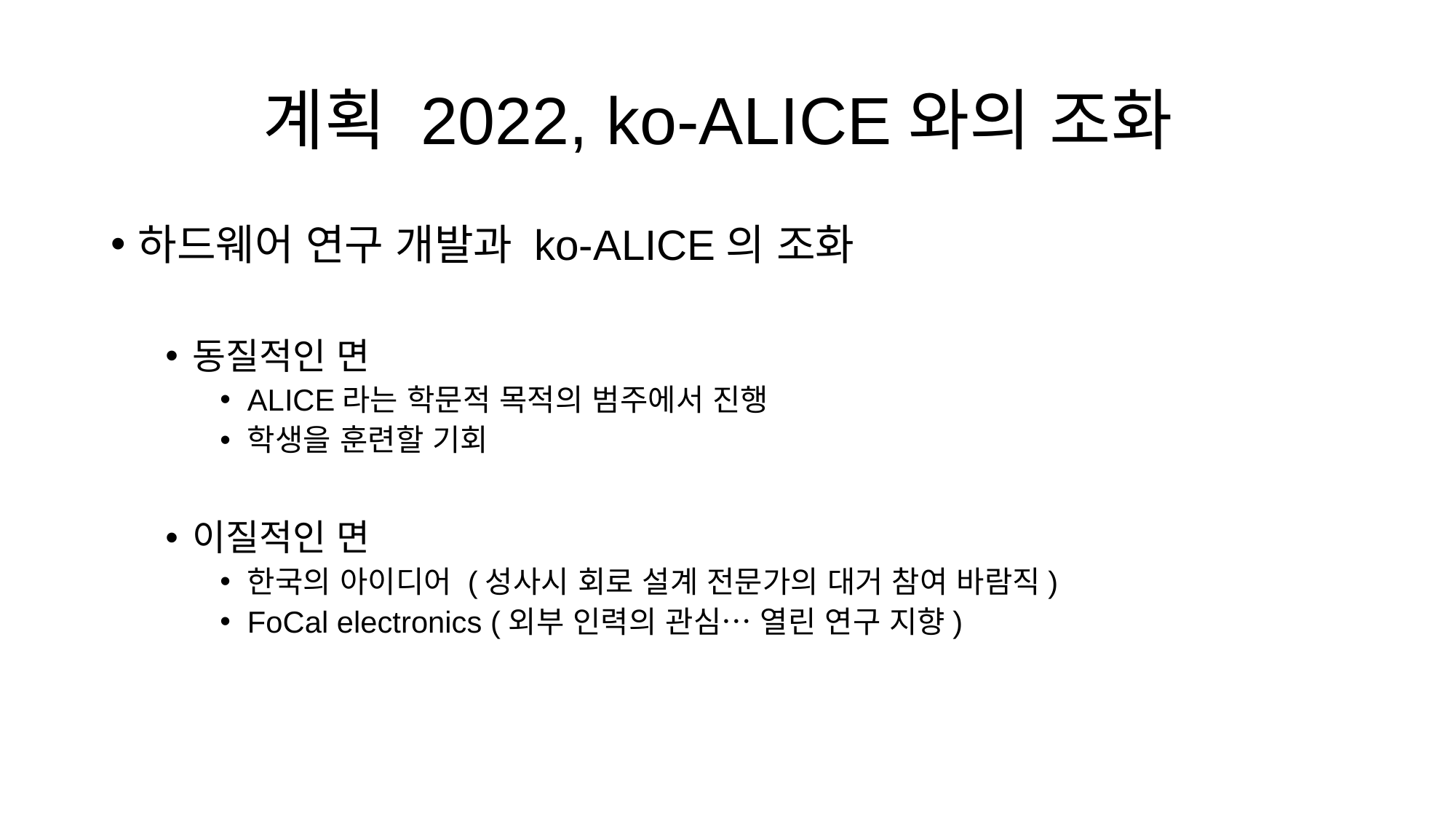

# 계획 2022, ko-ALICE와의 조화
하드웨어 연구 개발과 ko-ALICE의 조화

동질적인 면
ALICE라는 학문적 목적의 범주에서 진행
학생을 훈련할 기회

이질적인 면
한국의 아이디어 (성사시 회로 설계 전문가의 대거 참여 바람직)
FoCal electronics (외부 인력의 관심… 열린 연구 지향)